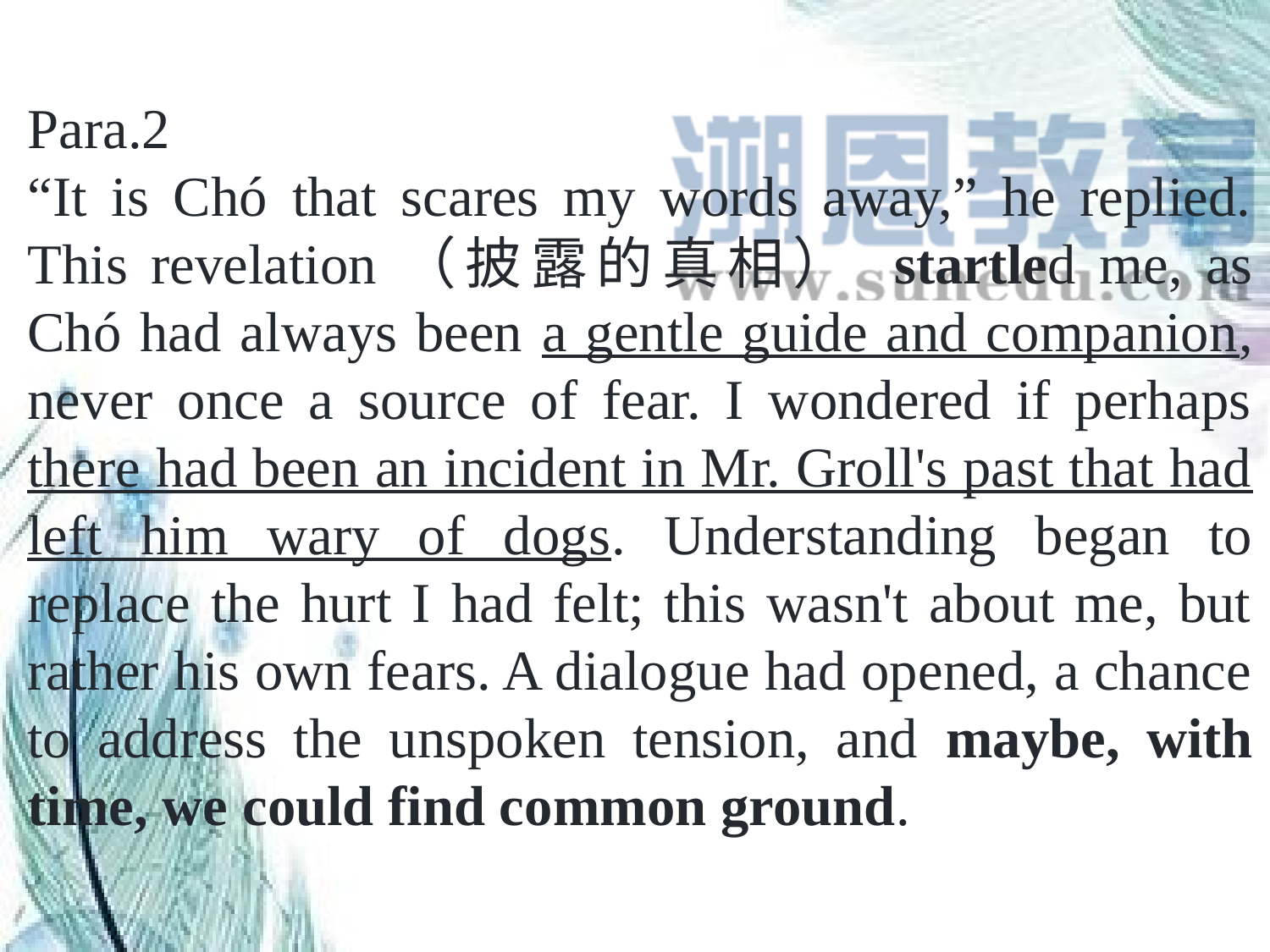

Para.2
“It is Chó that scares my words away,” he replied. This revelation（披露的真相） startled me, as Chó had always been a gentle guide and companion, never once a source of fear. I wondered if perhaps there had been an incident in Mr. Groll's past that had left him wary of dogs. Understanding began to replace the hurt I had felt; this wasn't about me, but rather his own fears. A dialogue had opened, a chance to address the unspoken tension, and maybe, with time, we could find common ground.